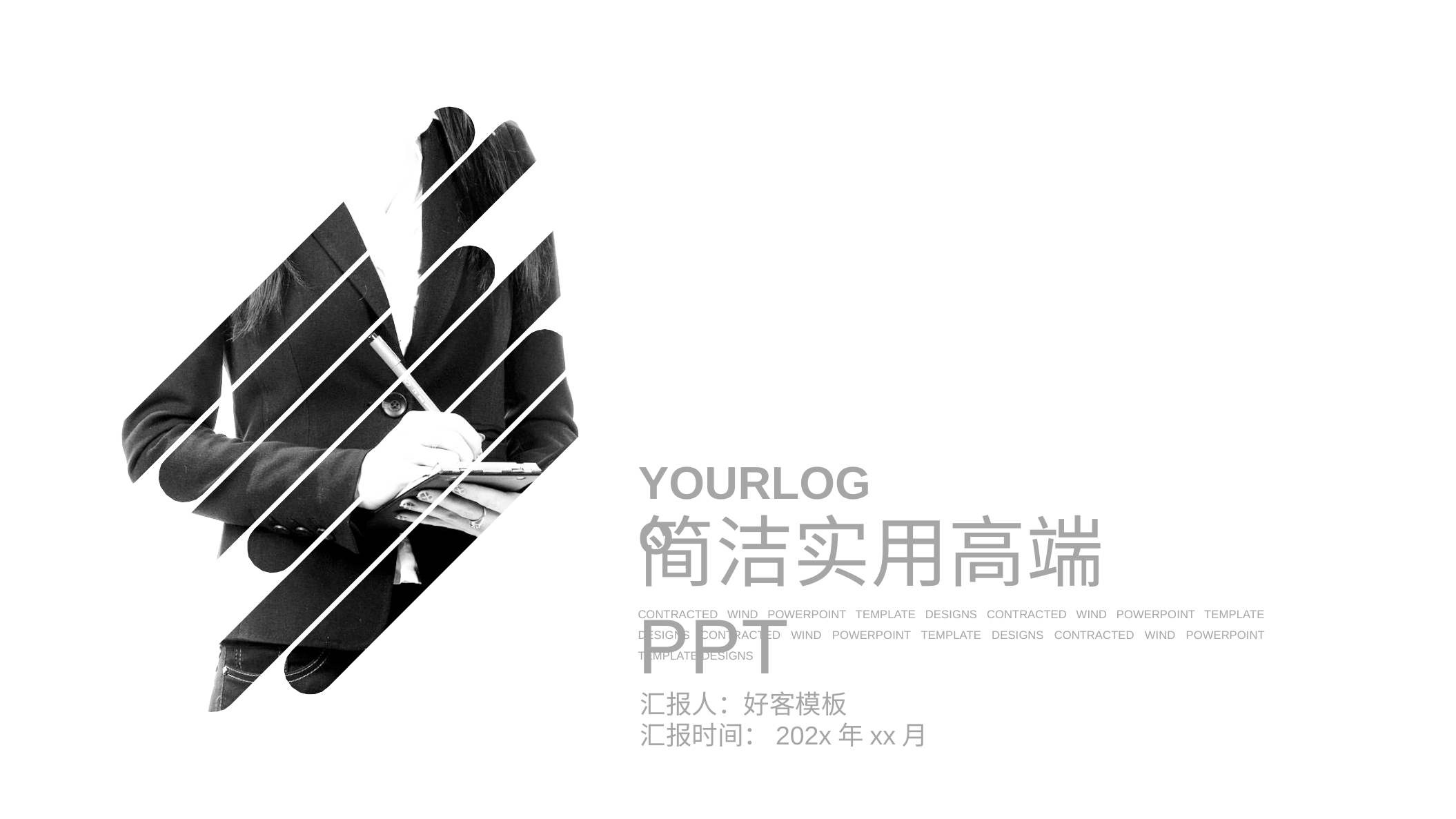

YOURLOGO
简洁实用高端PPT
CONTRACTED WIND POWERPOINT TEMPLATE DESIGNS CONTRACTED WIND POWERPOINT TEMPLATE DESIGNS CONTRACTED WIND POWERPOINT TEMPLATE DESIGNS CONTRACTED WIND POWERPOINT TEMPLATE DESIGNS
汇报人：好客模板
汇报时间：202x年xx月